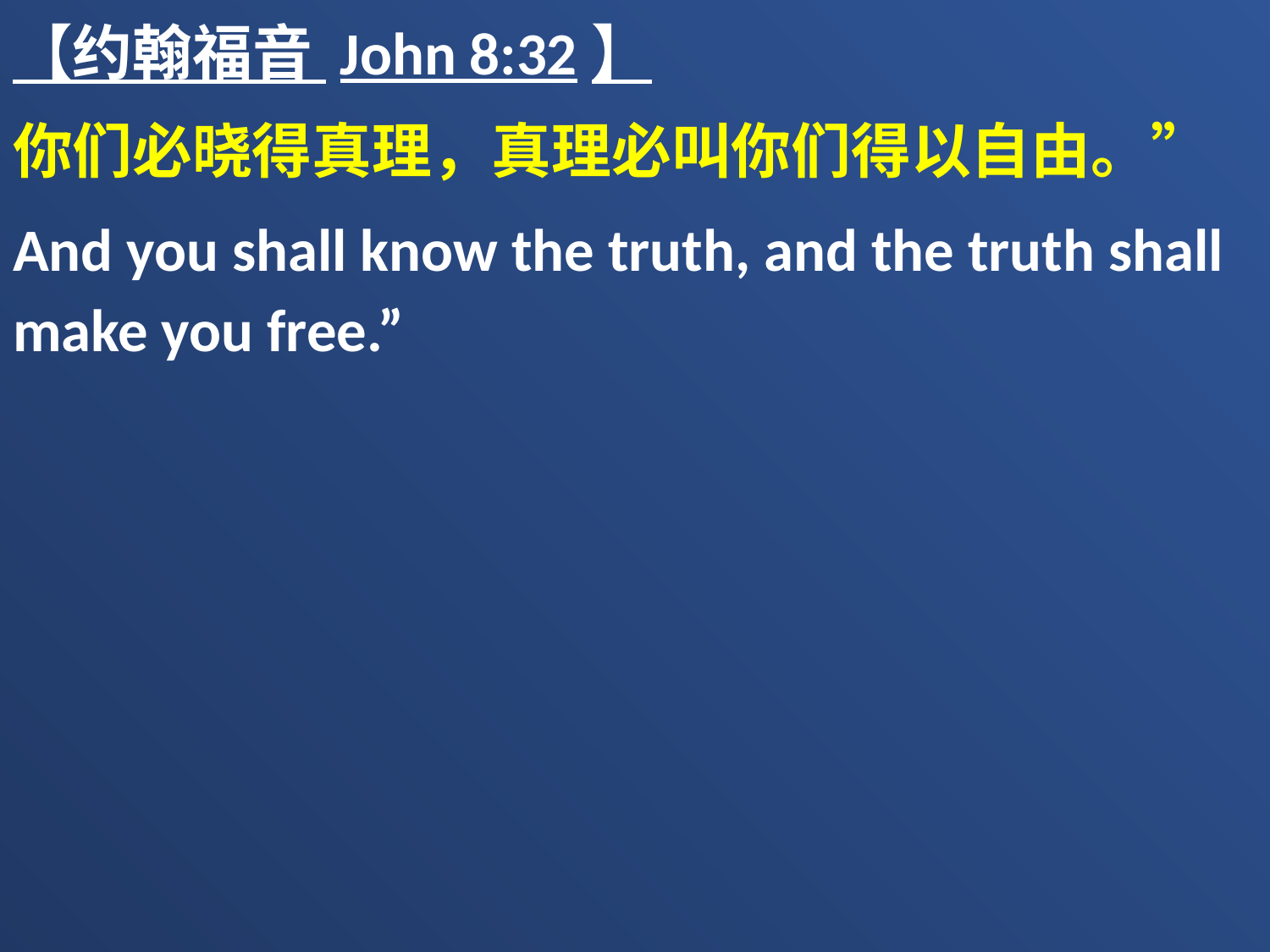

【约翰福音 John 8:32】
你们必晓得真理，真理必叫你们得以自由。”
And you shall know the truth, and the truth shall make you free.”